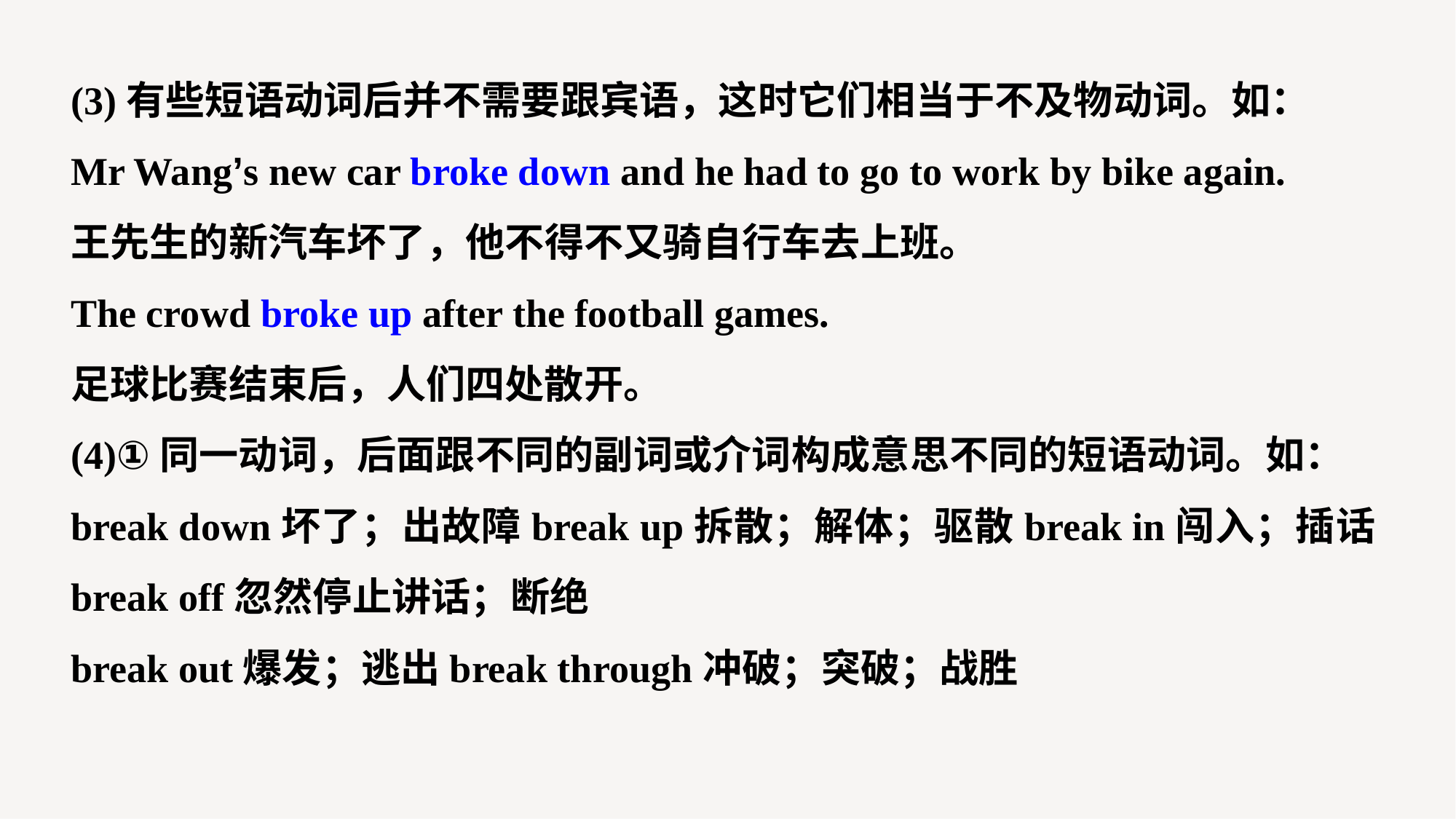

(3)有些短语动词后并不需要跟宾语，这时它们相当于不及物动词。如：
Mr Wang’s new car broke down and he had to go to work by bike again.
王先生的新汽车坏了，他不得不又骑自行车去上班。
The crowd broke up after the football games.
足球比赛结束后，人们四处散开。
(4)①同一动词，后面跟不同的副词或介词构成意思不同的短语动词。如：
break down坏了；出故障break up拆散；解体；驱散break in闯入；插话break off忽然停止讲话；断绝
break out爆发；逃出break through冲破；突破；战胜